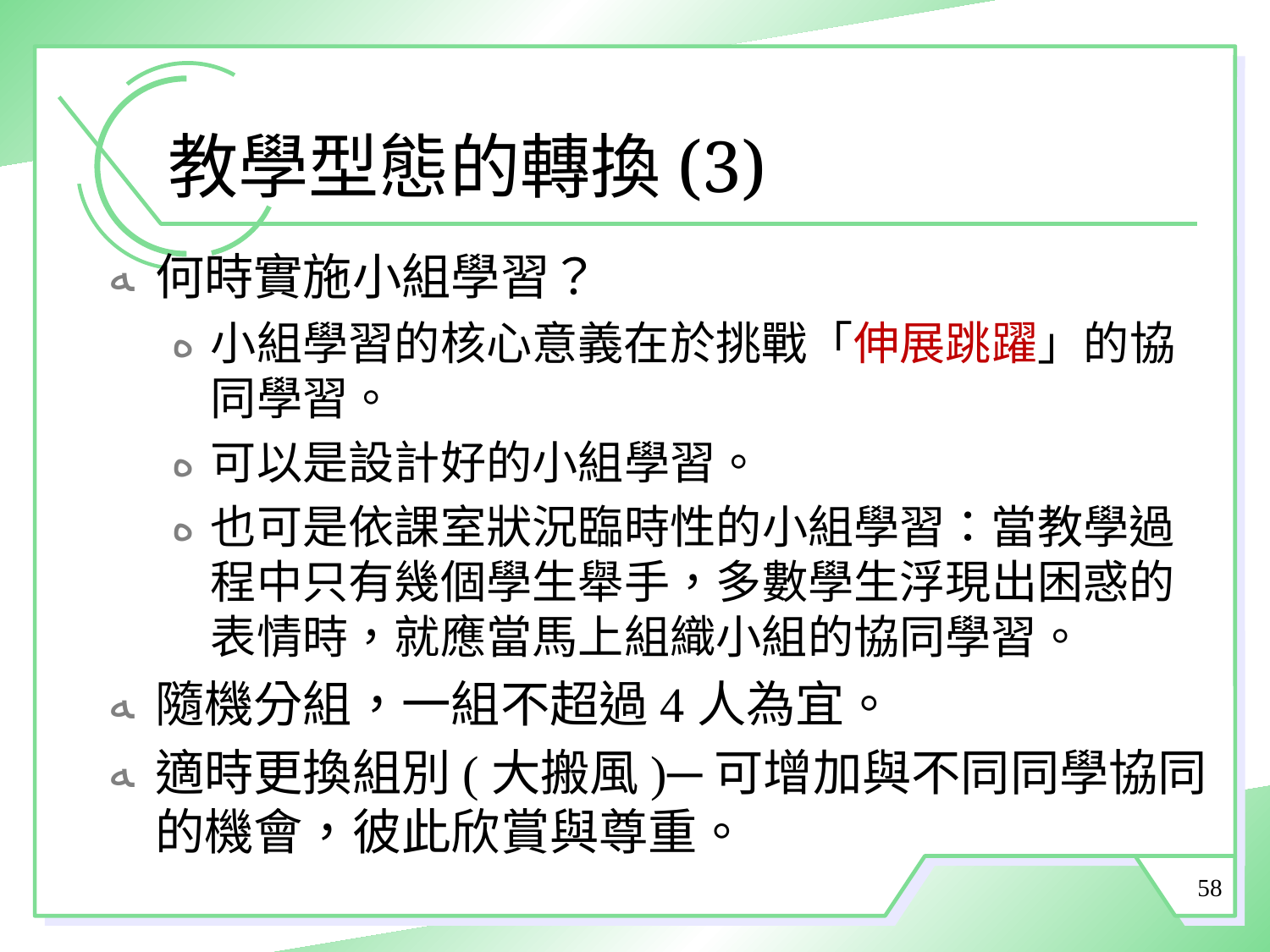

# 教學型態的轉換(3)
何時實施小組學習？
小組學習的核心意義在於挑戰「伸展跳躍」的協同學習。
可以是設計好的小組學習。
也可是依課室狀況臨時性的小組學習：當教學過程中只有幾個學生舉手，多數學生浮現出困惑的表情時，就應當馬上組織小組的協同學習。
隨機分組，一組不超過4人為宜。
適時更換組別(大搬風)─可增加與不同同學協同的機會，彼此欣賞與尊重。
58